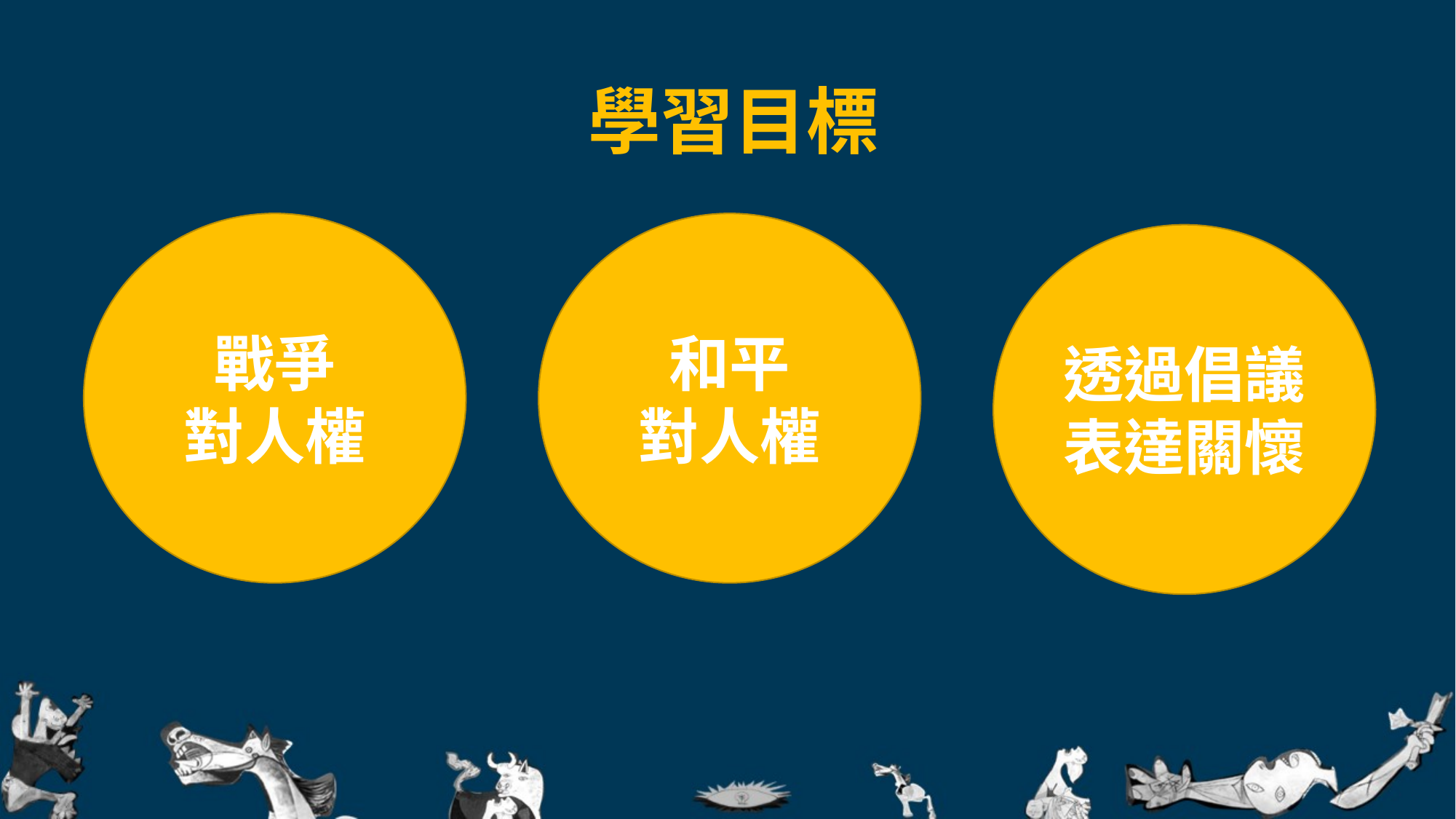

學習目標
戰爭
對人權
和平
對人權
透過倡議
表達關懷